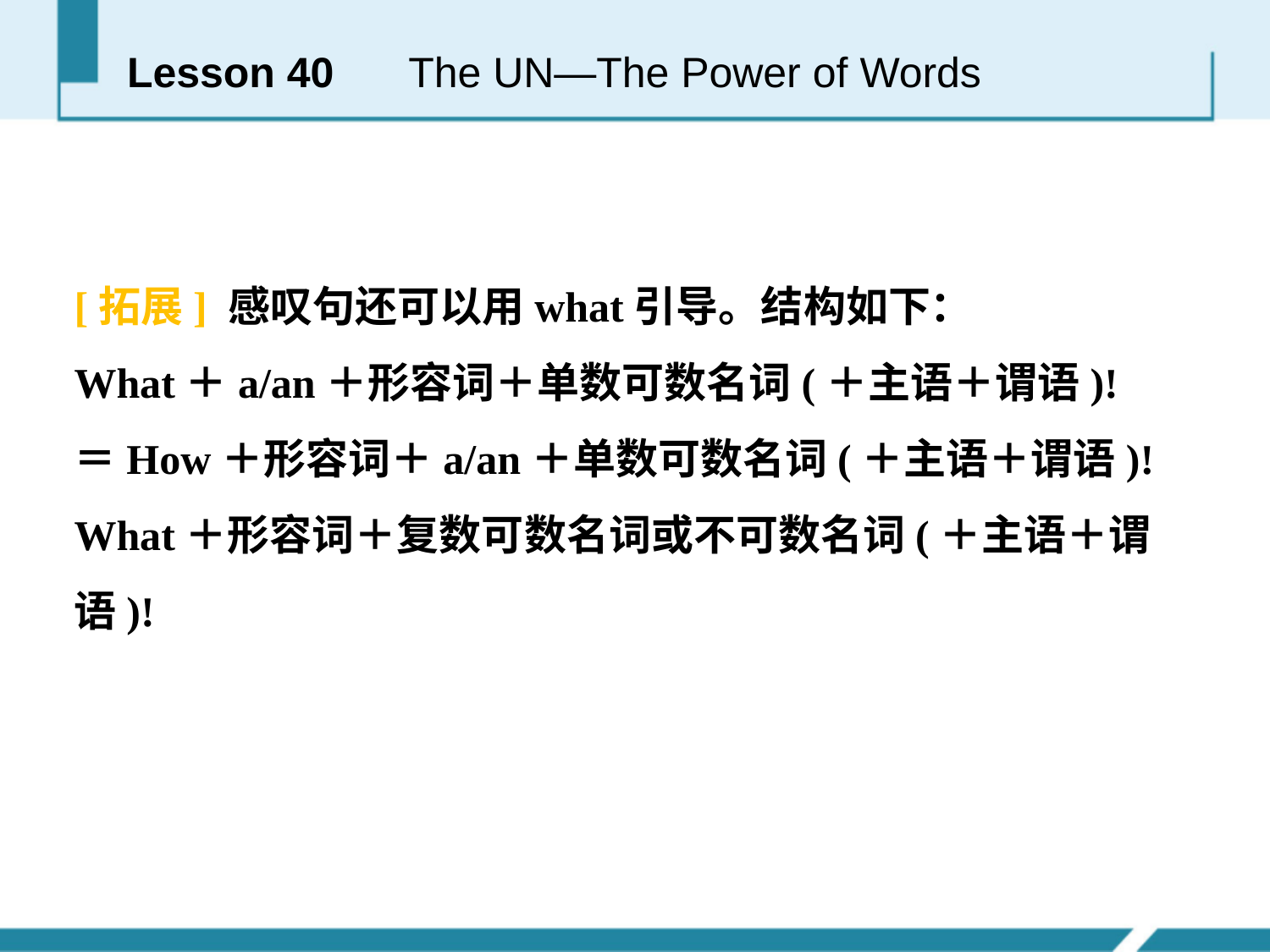

Lesson 40 　The UN—The Power of Words
[拓展] 感叹句还可以用what引导。结构如下：
What＋a/an＋形容词＋单数可数名词(＋主语＋谓语)!
＝How＋形容词＋a/an＋单数可数名词(＋主语＋谓语)!
What＋形容词＋复数可数名词或不可数名词(＋主语＋谓语)!